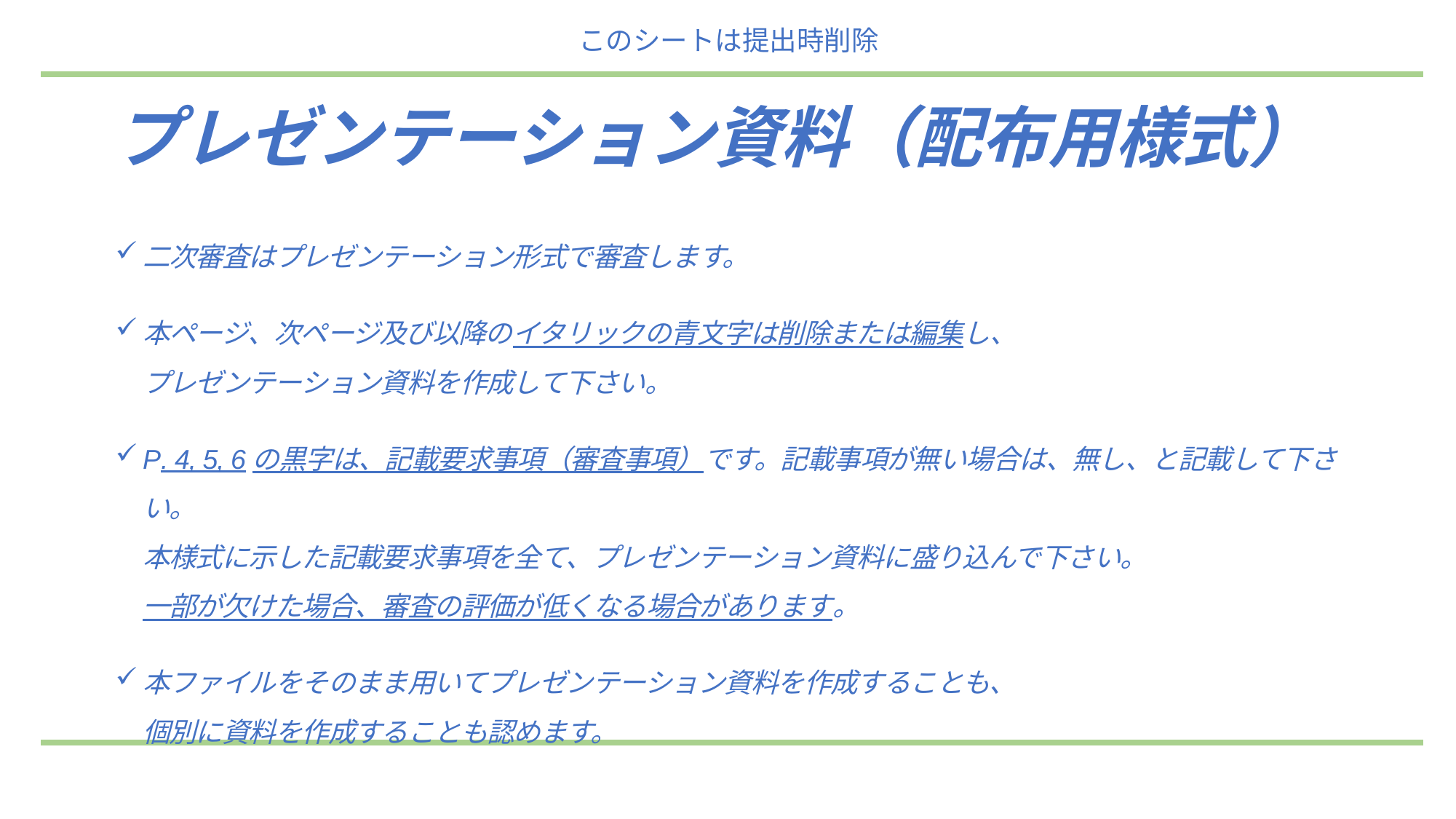

このシートは提出時削除
# プレゼンテーション資料（配布用様式）
二次審査はプレゼンテーション形式で審査します。
本ページ、次ページ及び以降のイタリックの青文字は削除または編集し、
プレゼンテーション資料を作成して下さい。
P. 4, 5, 6の黒字は、記載要求事項（審査事項）です。記載事項が無い場合は、無し、と記載して下さい。
本様式に示した記載要求事項を全て、プレゼンテーション資料に盛り込んで下さい。
一部が欠けた場合、審査の評価が低くなる場合があります。
本ファイルをそのまま用いてプレゼンテーション資料を作成することも、
個別に資料を作成することも認めます。